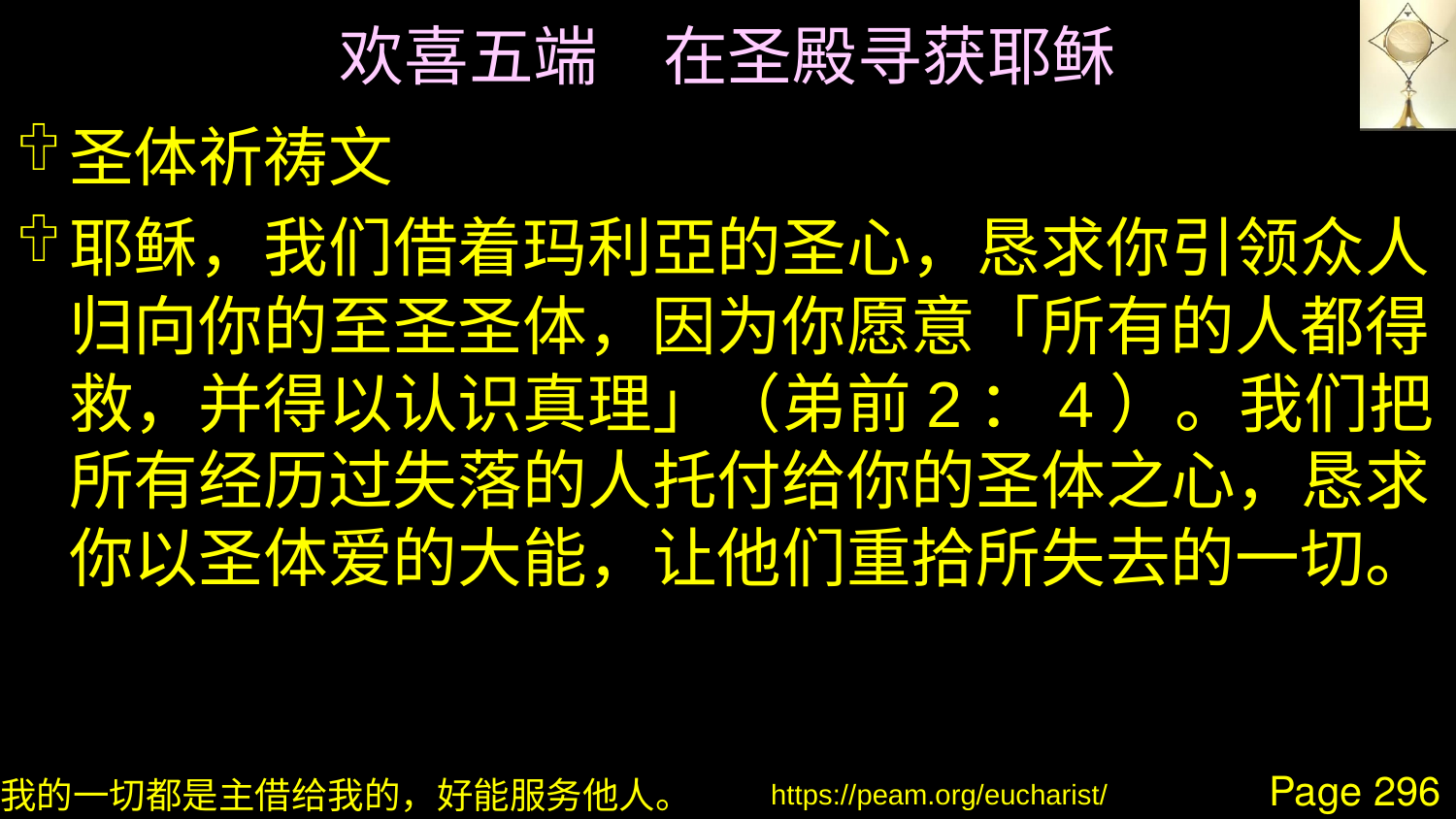

# 欢喜五端　在圣殿寻获耶稣
圣体祈祷文
耶稣，我们借着玛利亞的圣心，恳求你引领众人归向你的至圣圣体，因为你愿意「所有的人都得救，并得以认识真理」（弟前2：4）。我们把所有经历过失落的人托付给你的圣体之心，恳求你以圣体爱的大能，让他们重拾所失去的一切。